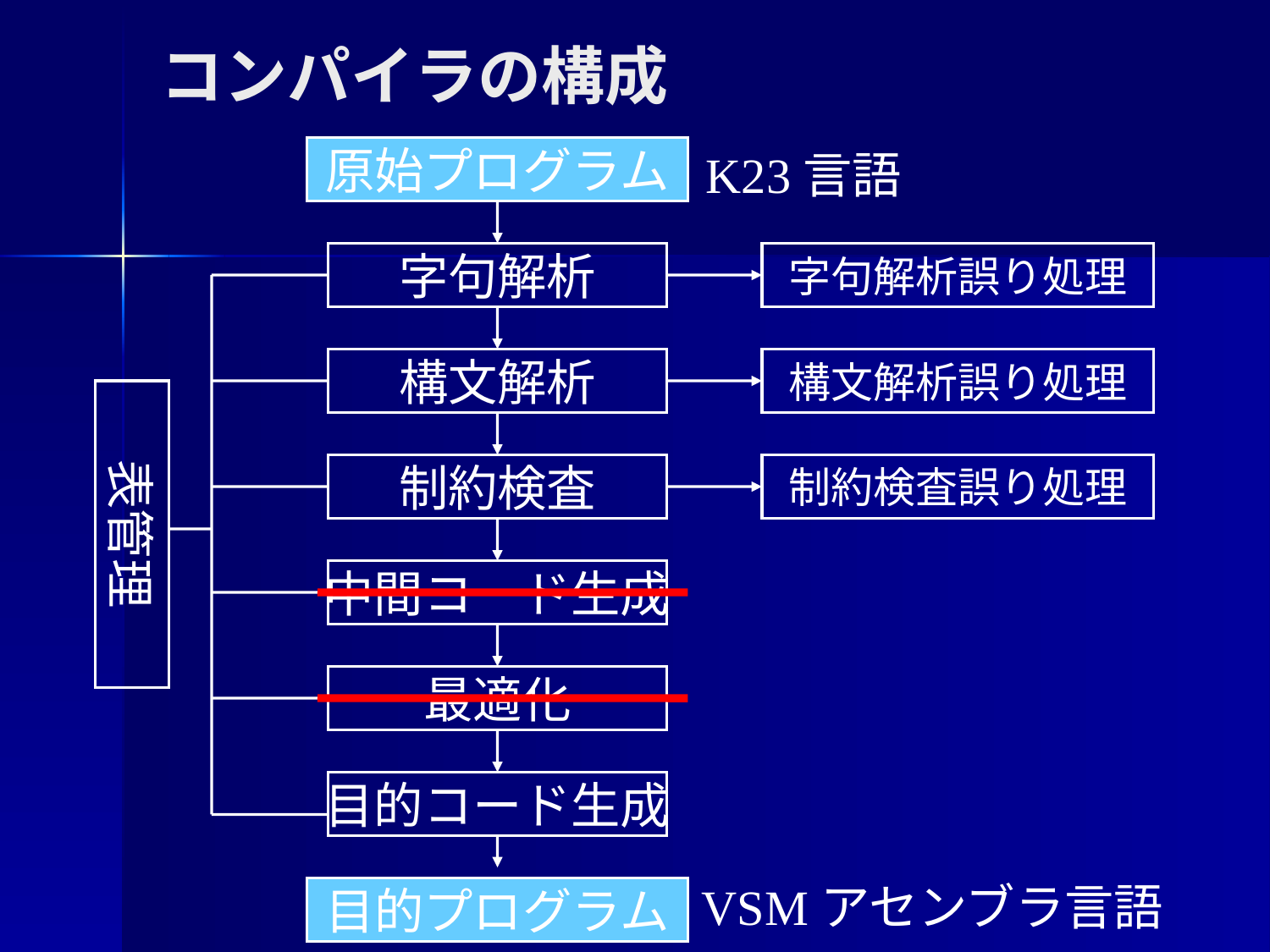

# コンパイラの構成
原始プログラム
K23言語

字句解析
字句解析誤り処理

表管理

構文解析
構文解析誤り処理

制約検査
制約検査誤り処理

中間コード生成

最適化

目的コード生成

目的プログラム
VSMアセンブラ言語